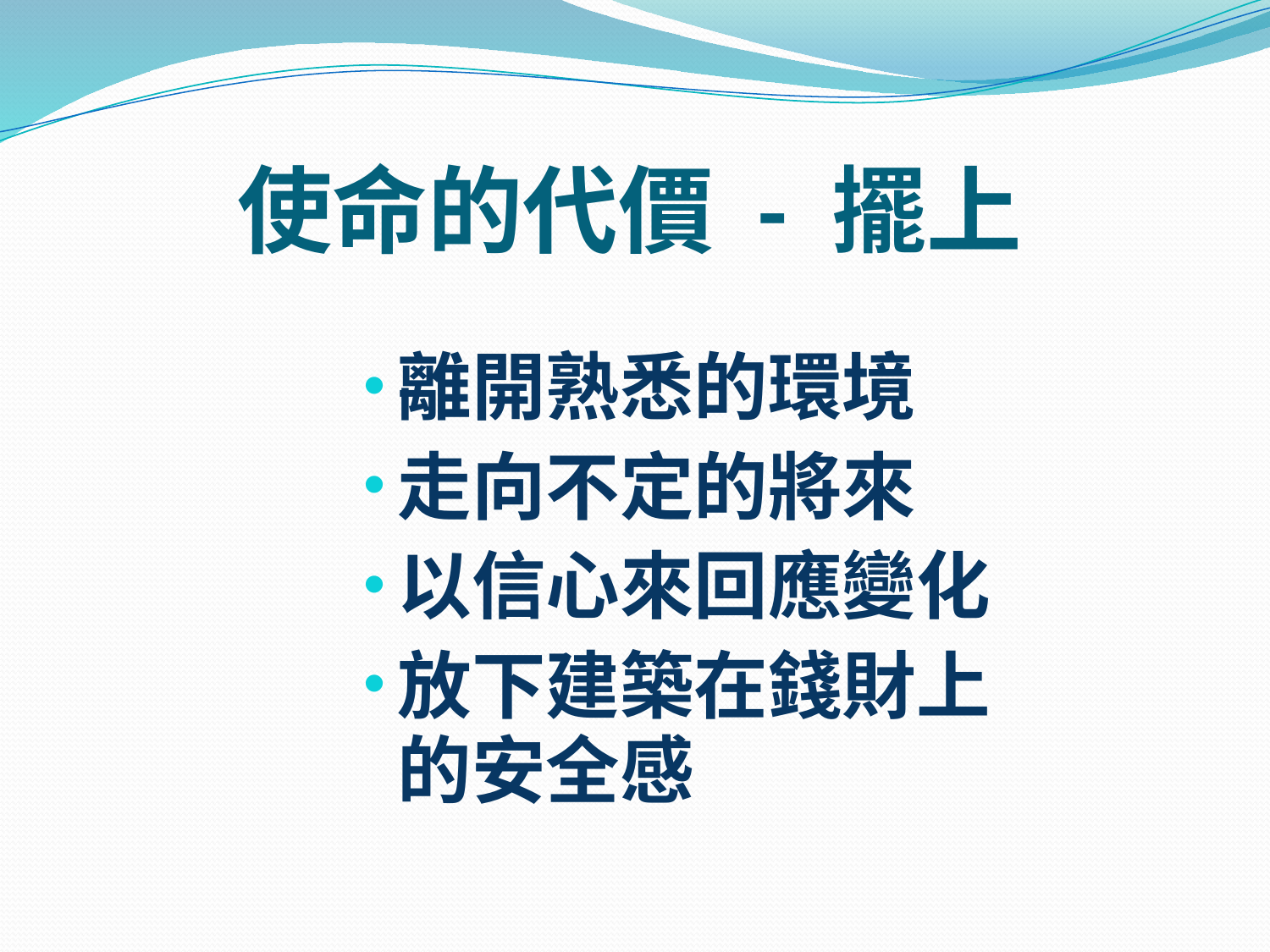

# 使命的代價 - 擺上
離開熟悉的環境
走向不定的將來
以信心來回應變化
放下建築在錢財上的安全感